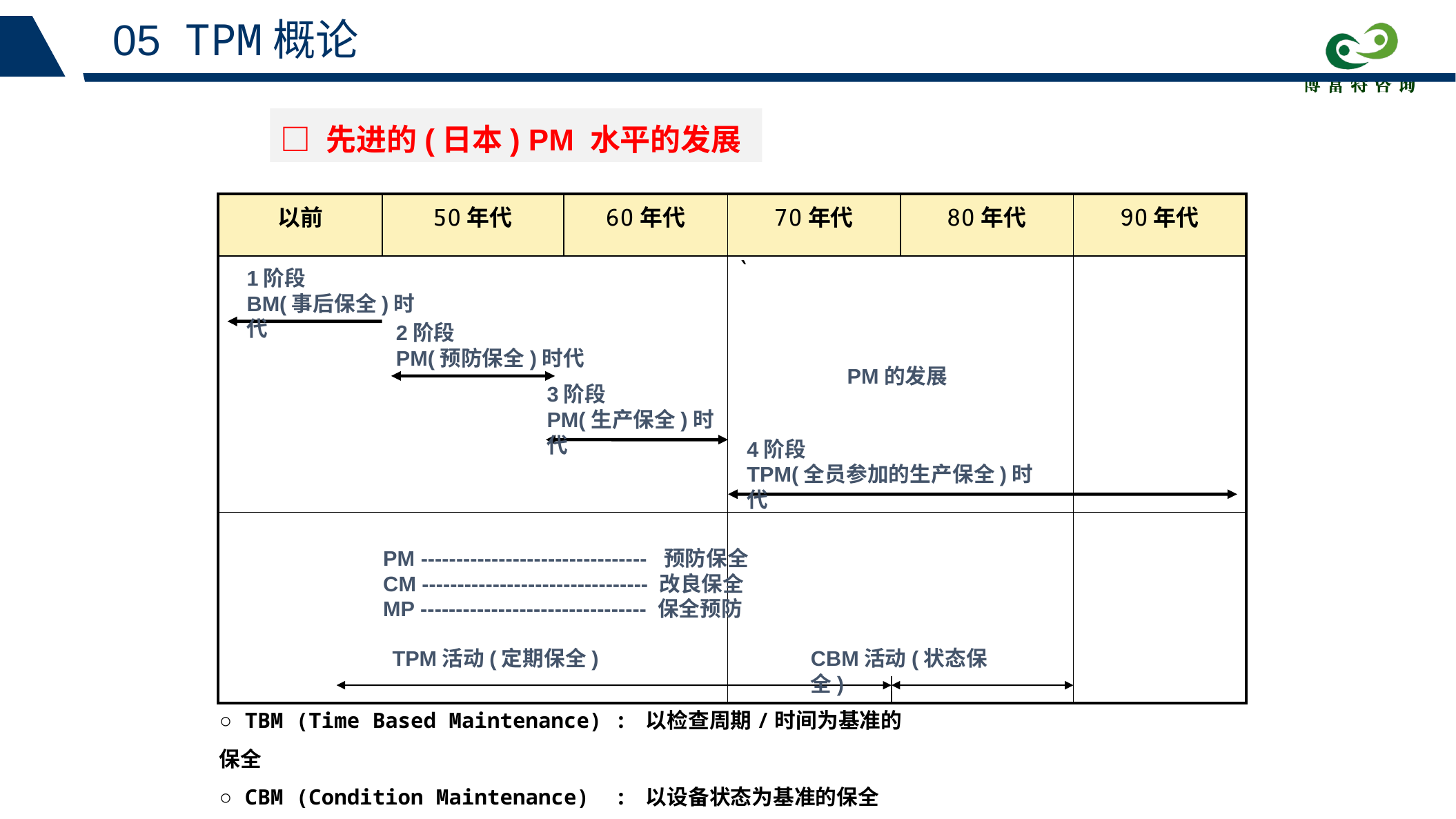

05  TPM概论

□ 先进的(日本) PM 水平的发展
| 以前 | 50年代 | 60年代 | 70年代 | 80年代 | 90年代 |
| --- | --- | --- | --- | --- | --- |
|  |  |  | ` |  |  |
|  |  |  |  |  |  |
1阶段
BM(事后保全)时代
2阶段
PM(预防保全)时代

PM的发展

3阶段
PM(生产保全)时代
4阶段
TPM(全员参加的生产保全)时代

PM --------------------------------  预防保全
CM -------------------------------- 改良保全
MP -------------------------------- 保全预防
TPM活动(定期保全)
CBM活动(状态保全)

○ TBM (Time Based Maintenance) : 以检查周期/时间为基准的保全
○ CBM (Condition Maintenance)  : 以设备状态为基准的保全